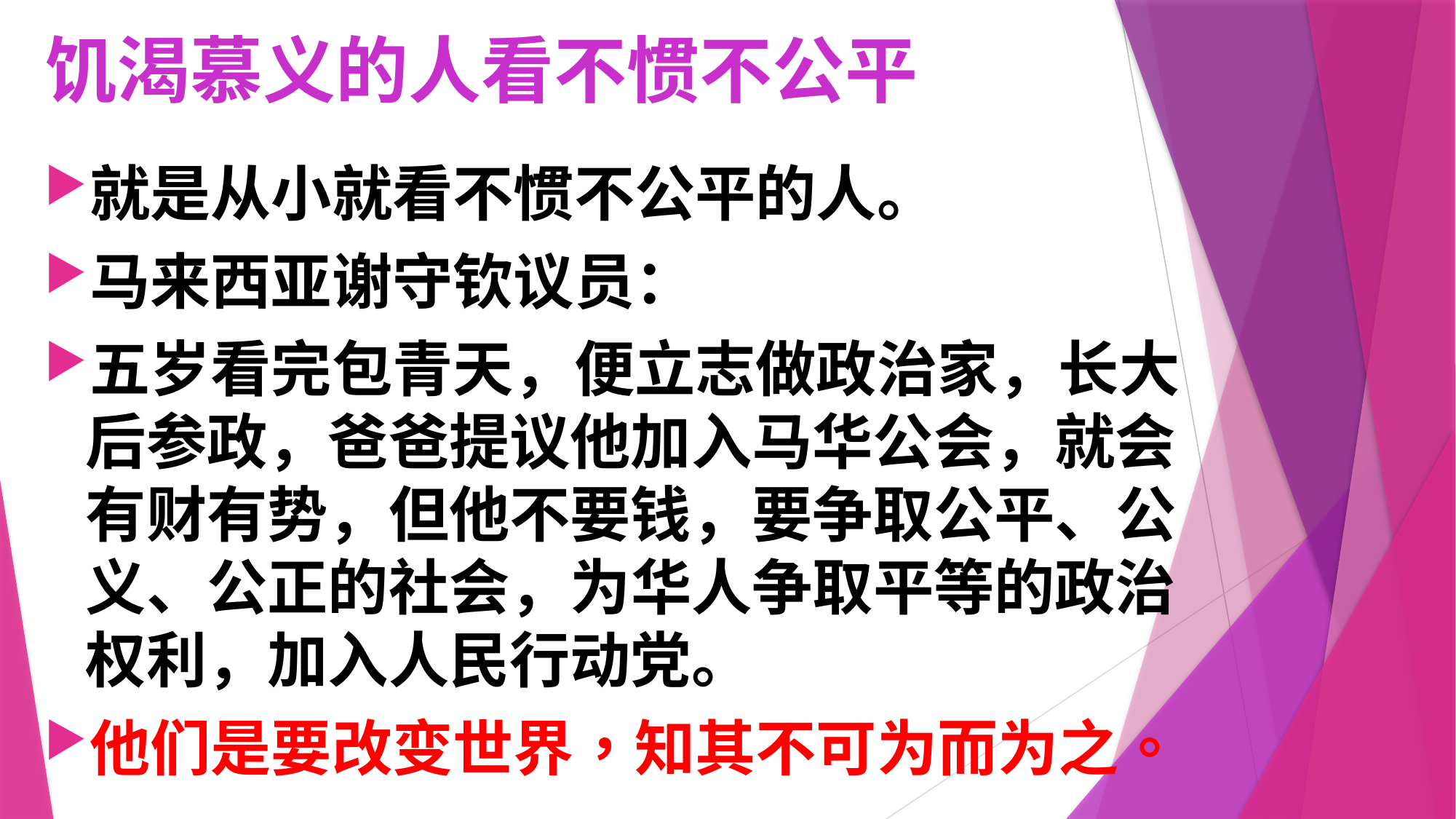

# 饥渴慕义的人看不惯不公平
就是从小就看不惯不公平的人。
马来西亚谢守钦议员：
五岁看完包青天，便立志做政治家，长大后参政，爸爸提议他加入马华公会，就会有财有势，但他不要钱，要争取公平、公义、公正的社会，为华人争取平等的政治权利，加入人民行动党。
他们是要改变世界，知其不可为而为之。